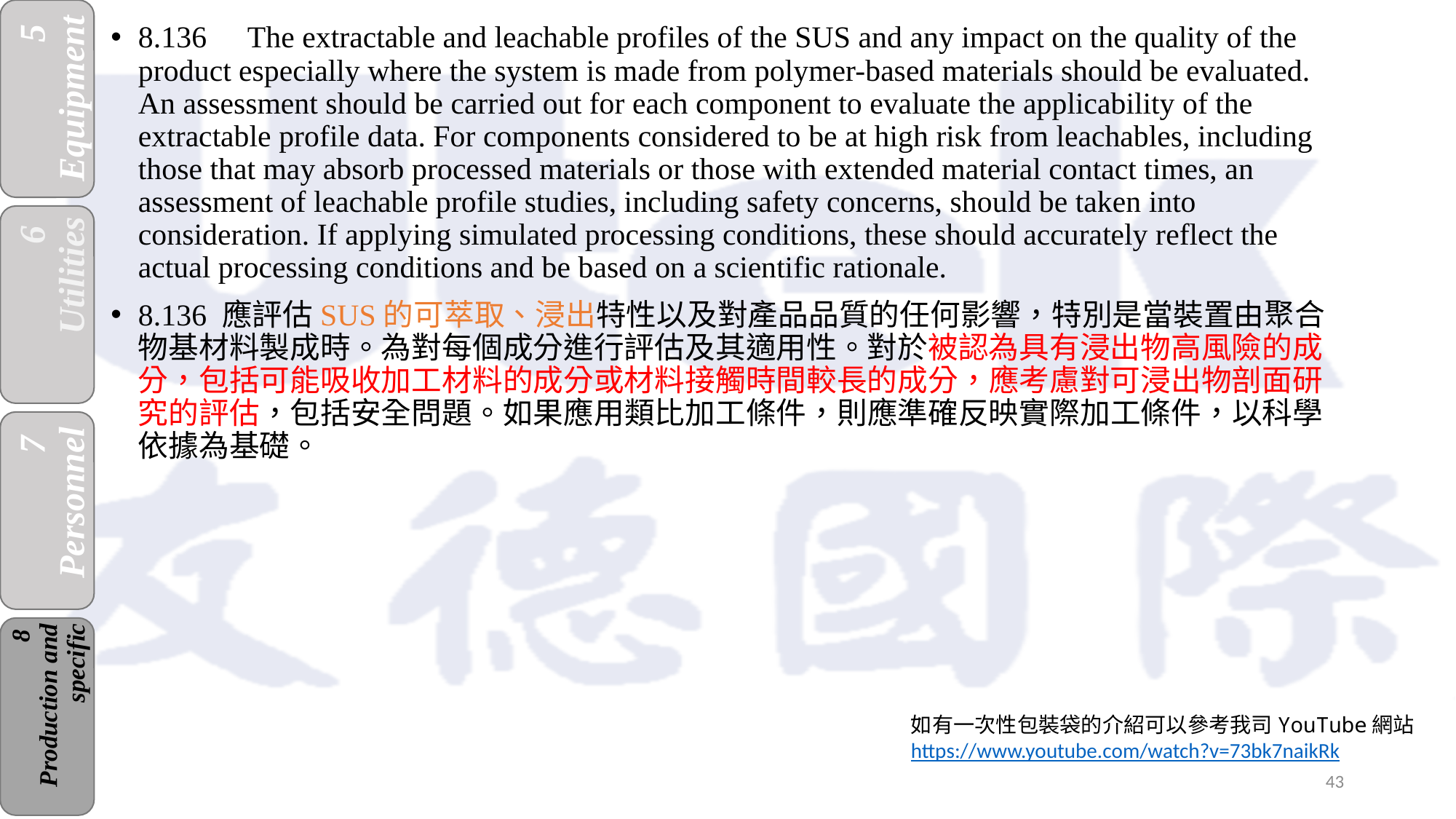

8.136	The extractable and leachable profiles of the SUS and any impact on the quality of the product especially where the system is made from polymer-based materials should be evaluated. An assessment should be carried out for each component to evaluate the applicability of the extractable profile data. For components considered to be at high risk from leachables, including those that may absorb processed materials or those with extended material contact times, an assessment of leachable profile studies, including safety concerns, should be taken into consideration. If applying simulated processing conditions, these should accurately reflect the actual processing conditions and be based on a scientific rationale.
8.136 應評估SUS的可萃取、浸出特性以及對產品品質的任何影響，特別是當裝置由聚合物基材料製成時。為對每個成分進行評估及其適用性。對於被認為具有浸出物高風險的成分，包括可能吸收加工材料的成分或材料接觸時間較長的成分，應考慮對可浸出物剖面研究的評估，包括安全問題。如果應用類比加工條件，則應準確反映實際加工條件，以科學依據為基礎。

如有一次性包裝袋的介紹可以參考我司YouTube網站
https://www.youtube.com/watch?v=73bk7naikRk
43